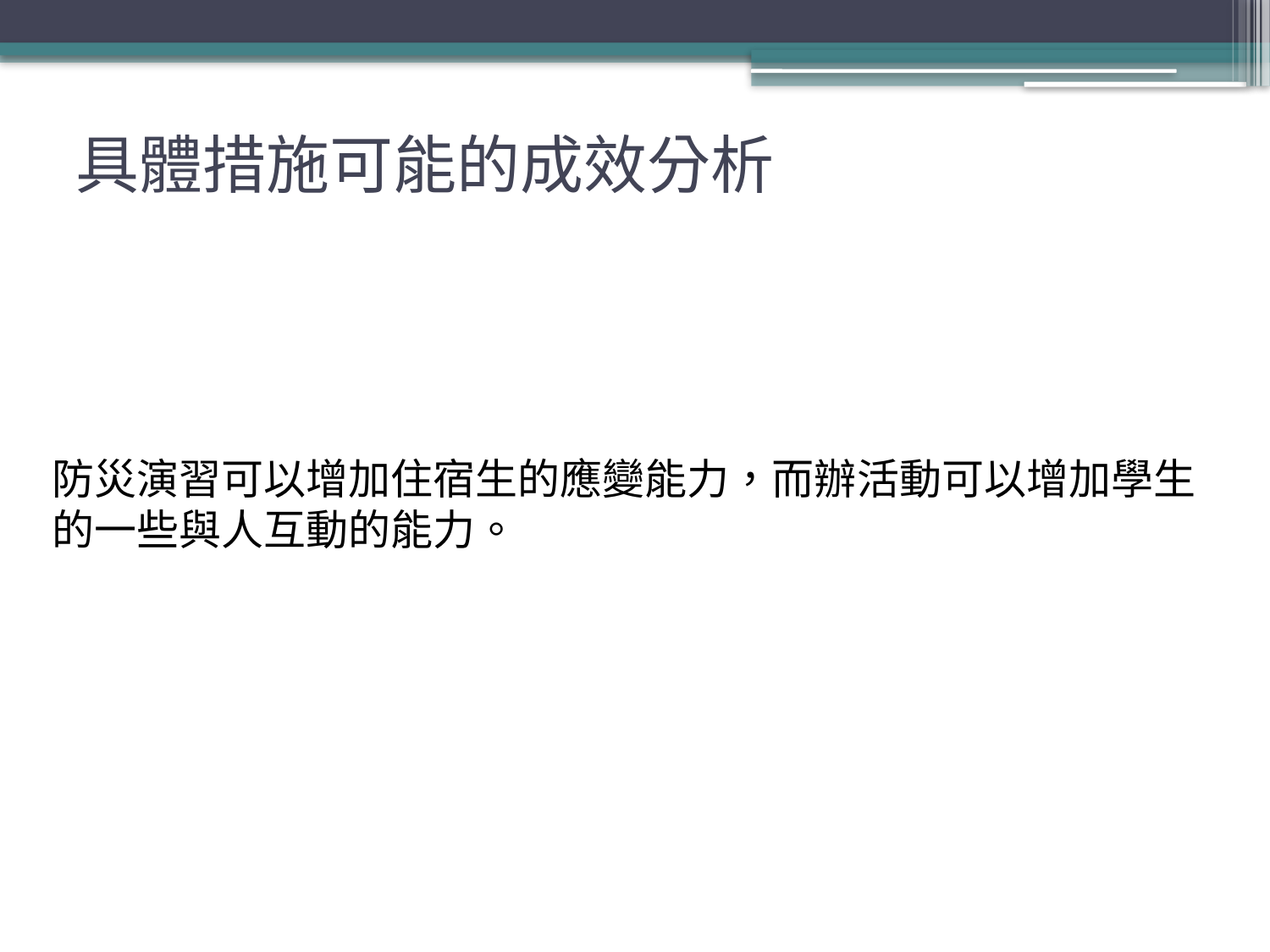

# 具體措施可能的成效分析
防災演習可以增加住宿生的應變能力，而辦活動可以增加學生的一些與人互動的能力。